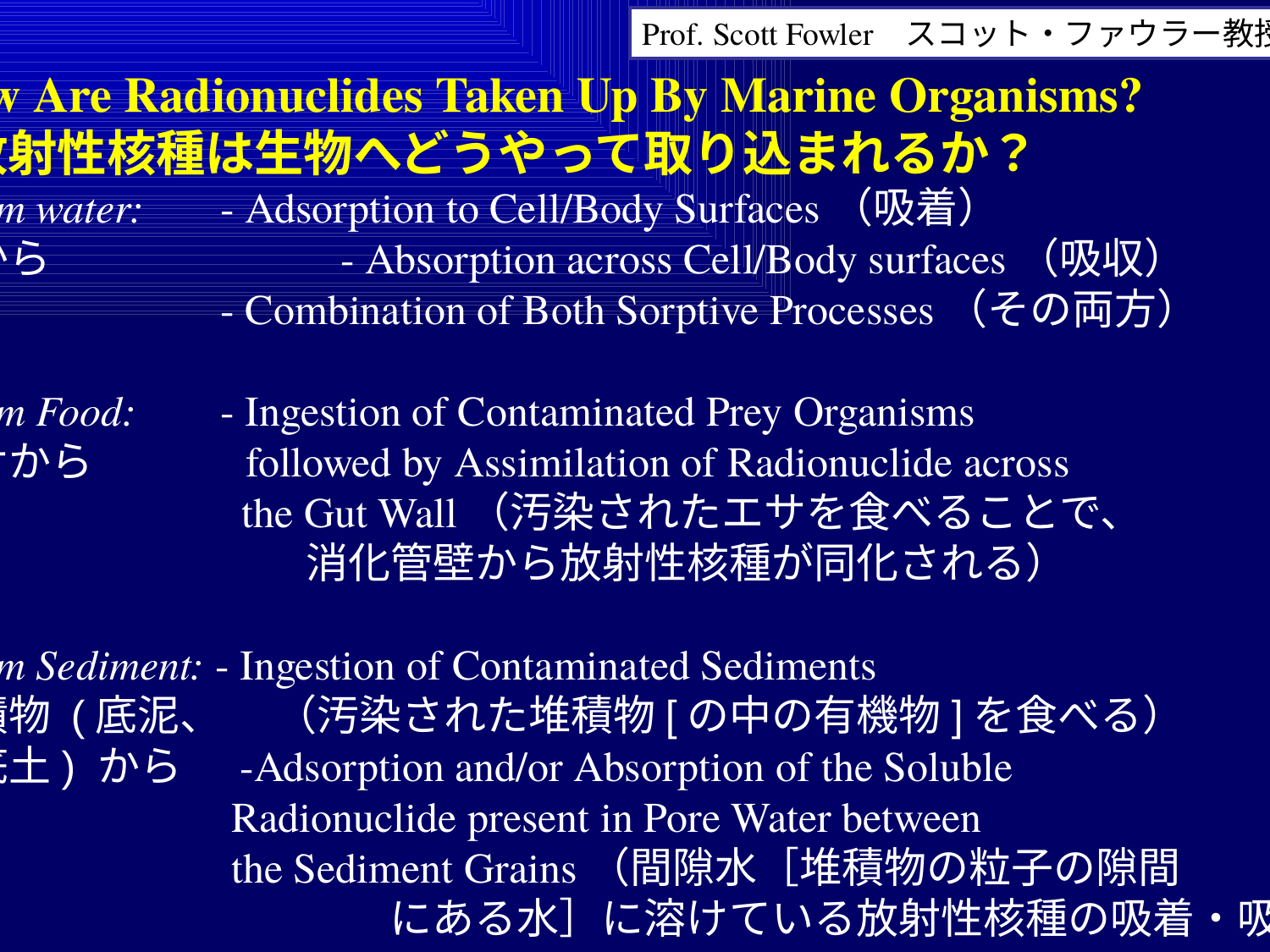

Prof. Scott Fowler   スコット・ファウラー教授
How Are Radionuclides Taken Up By Marine Organisms?
  放射性核種は生物へどうやって取り込まれるか？
 From water:	    - Adsorption to Cell/Body Surfaces（吸着）
水から	                - Absorption across Cell/Body surfaces（吸収）
		    - Combination of Both Sorptive Processes（その両方）

 From Food:  	    - Ingestion of Contaminated Prey Organisms
エサから	      followed by Assimilation of Radionuclide across
		      the Gut Wall（汚染されたエサを食べることで、
　　　　　　　         消化管壁から放射性核種が同化される）

 From Sediment: - Ingestion of Contaminated Sediments
堆積物 (底泥、　 （汚染された堆積物[の中の有機物]を食べる）
海底土) から     -Adsorption and/or Absorption of the Soluble
                             Radionuclide present in Pore Water between
		     the Sediment Grains（間隙水［堆積物の粒子の隙間
　　　　　　　　　　　にある水］に溶けている放射性核種の吸着・吸収）